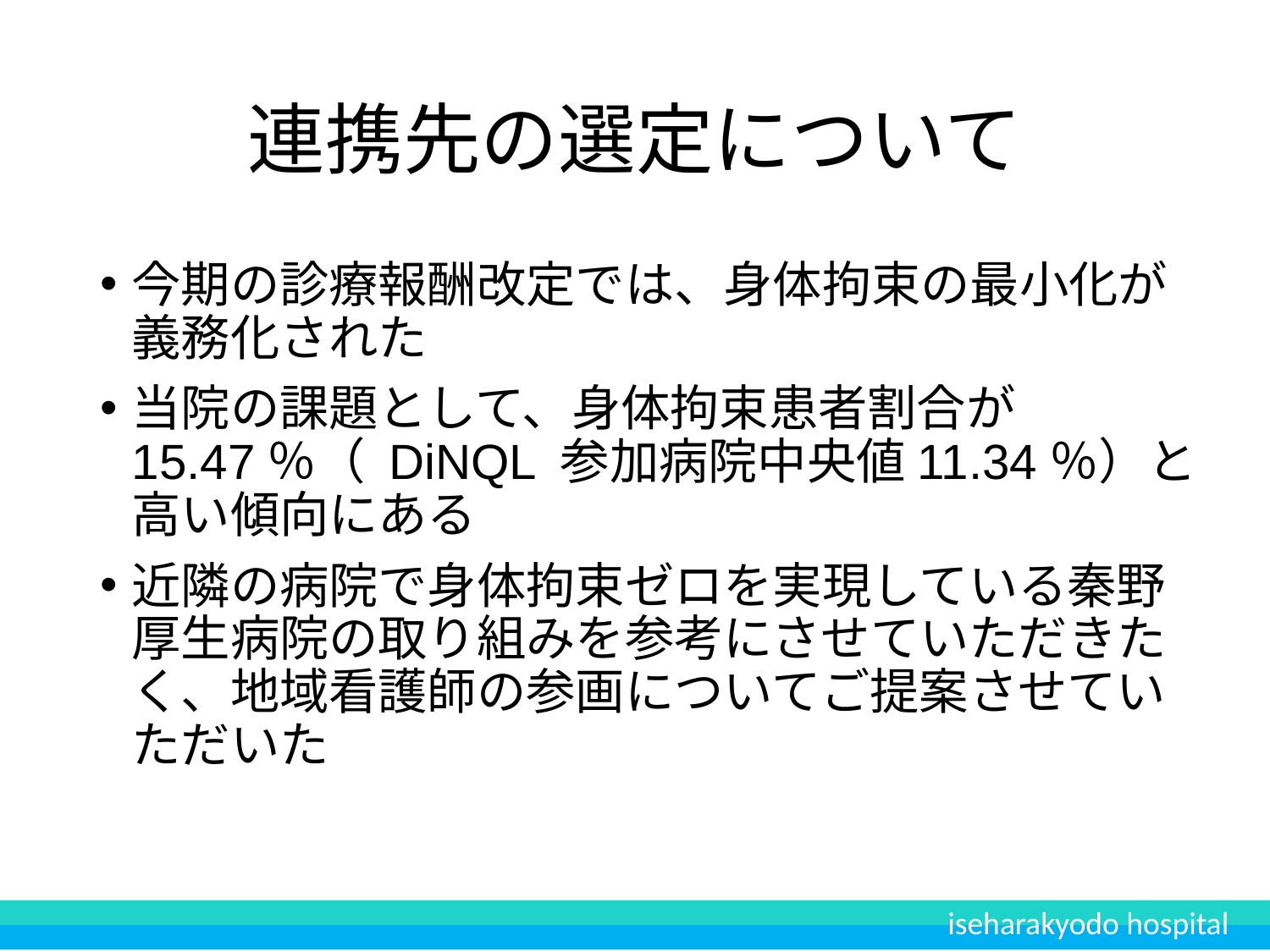

# 連携先の選定について
今期の診療報酬改定では、身体拘束の最小化が義務化された
当院の課題として、身体拘束患者割合が15.47％（ DiNQL 参加病院中央値11.34％）と高い傾向にある
近隣の病院で身体拘束ゼロを実現している秦野厚生病院の取り組みを参考にさせていただきたく、地域看護師の参画についてご提案させていただいた